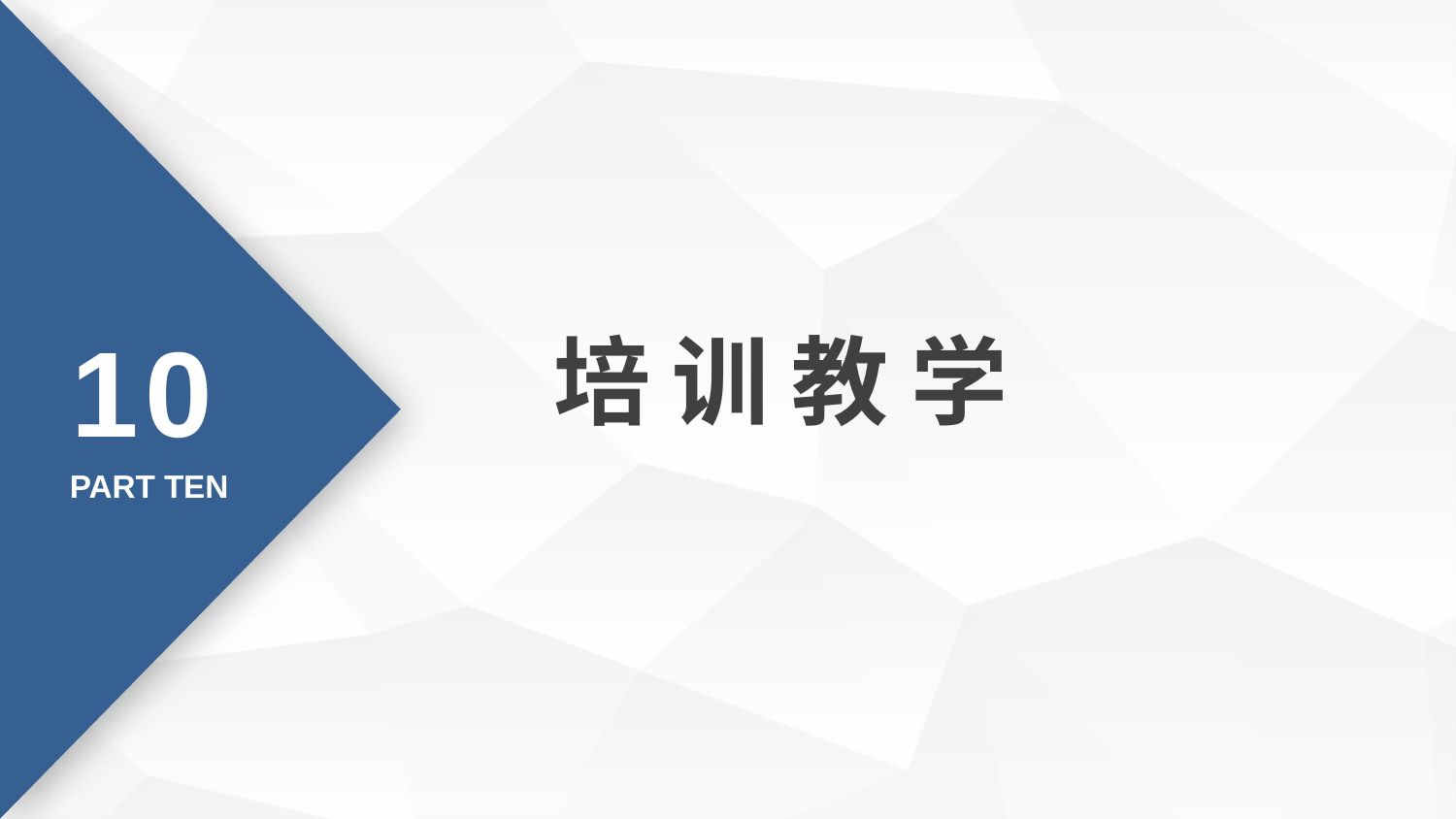

10
培 训 教 学
PART TEN